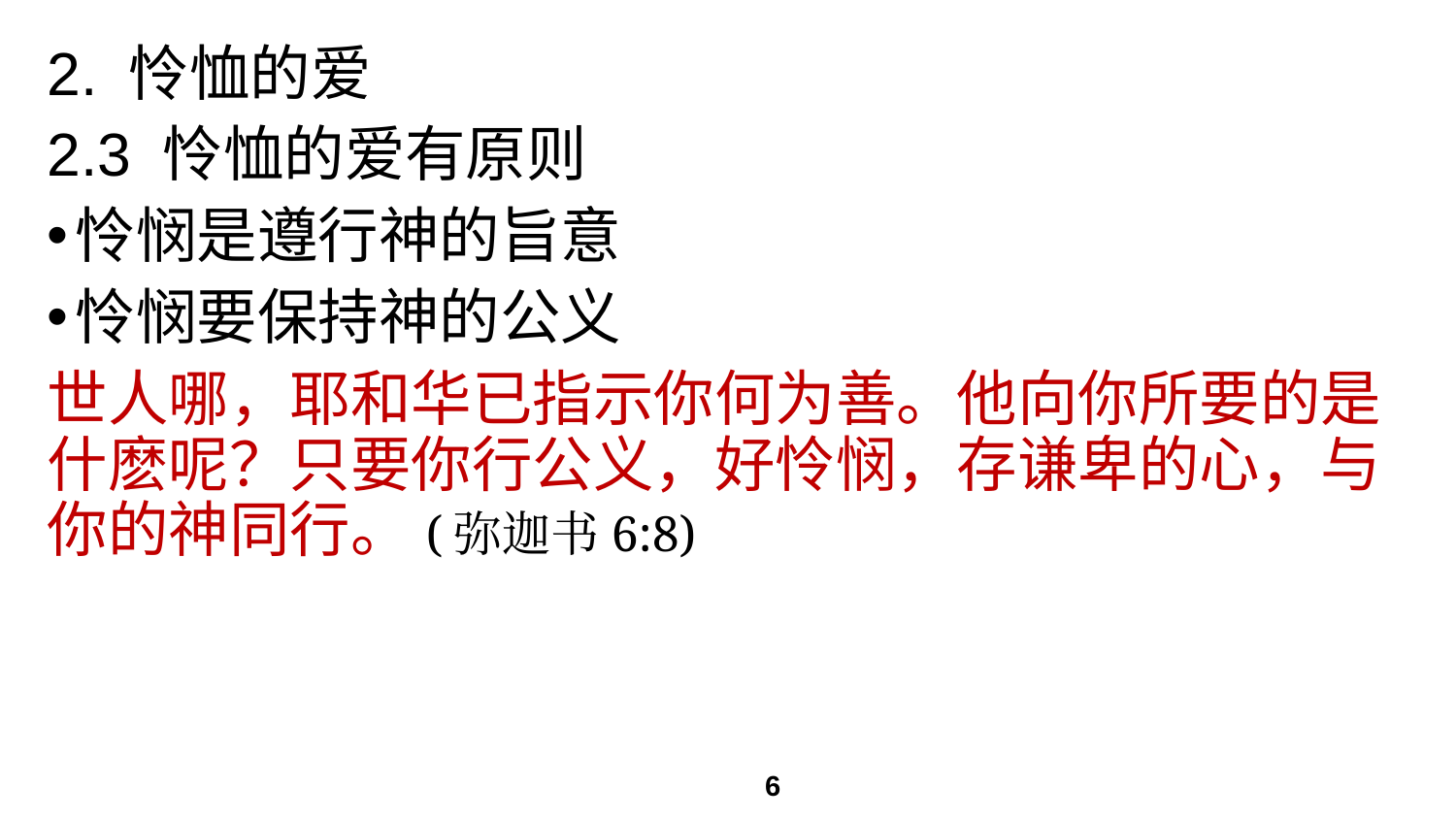

# 2. 怜恤的爱
2.3 怜恤的爱有原则
怜悯是遵行神的旨意
怜悯要保持神的公义
世人哪，耶和华已指示你何为善。他向你所要的是什麽呢？只要你行公义，好怜悯，存谦卑的心，与你的神同行。(弥迦书6:8)
6